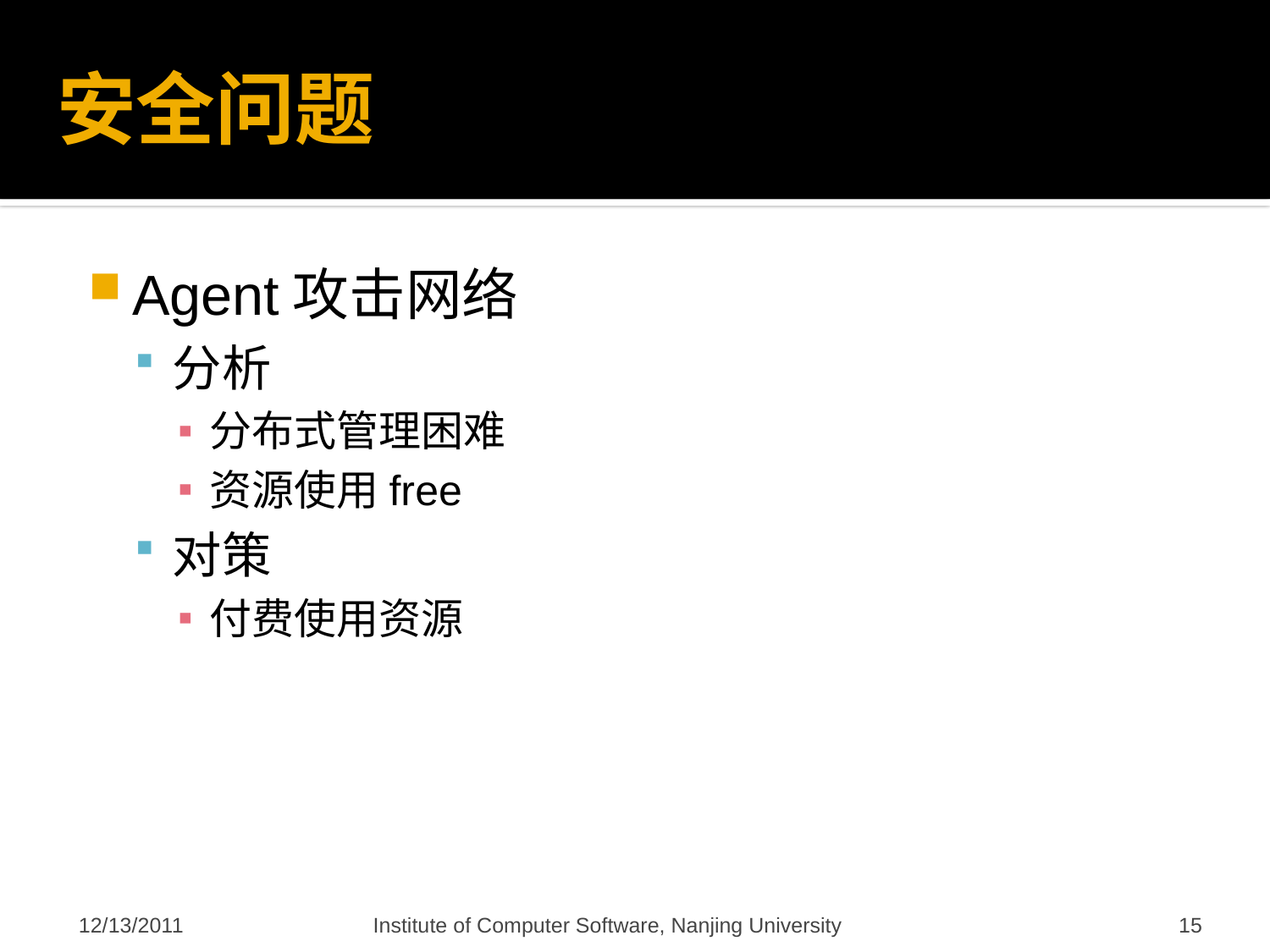

# 安全问题
Agent攻击网络
分析
分布式管理困难
资源使用free
对策
付费使用资源
15
12/13/2011
Institute of Computer Software, Nanjing University
15